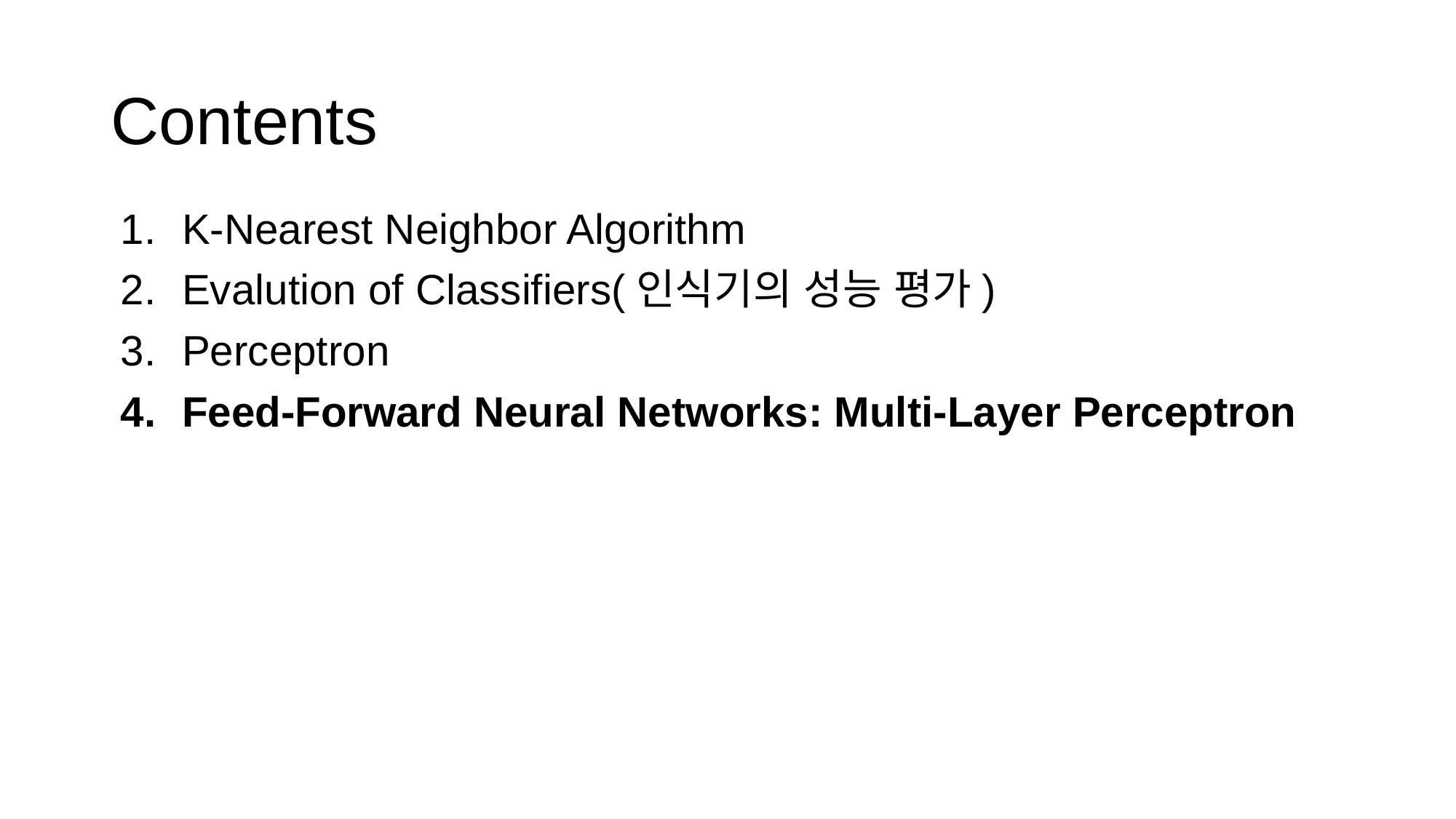

# Contents
K-Nearest Neighbor Algorithm
Evalution of Classifiers(인식기의 성능 평가)
Perceptron
Feed-Forward Neural Networks: Multi-Layer Perceptron